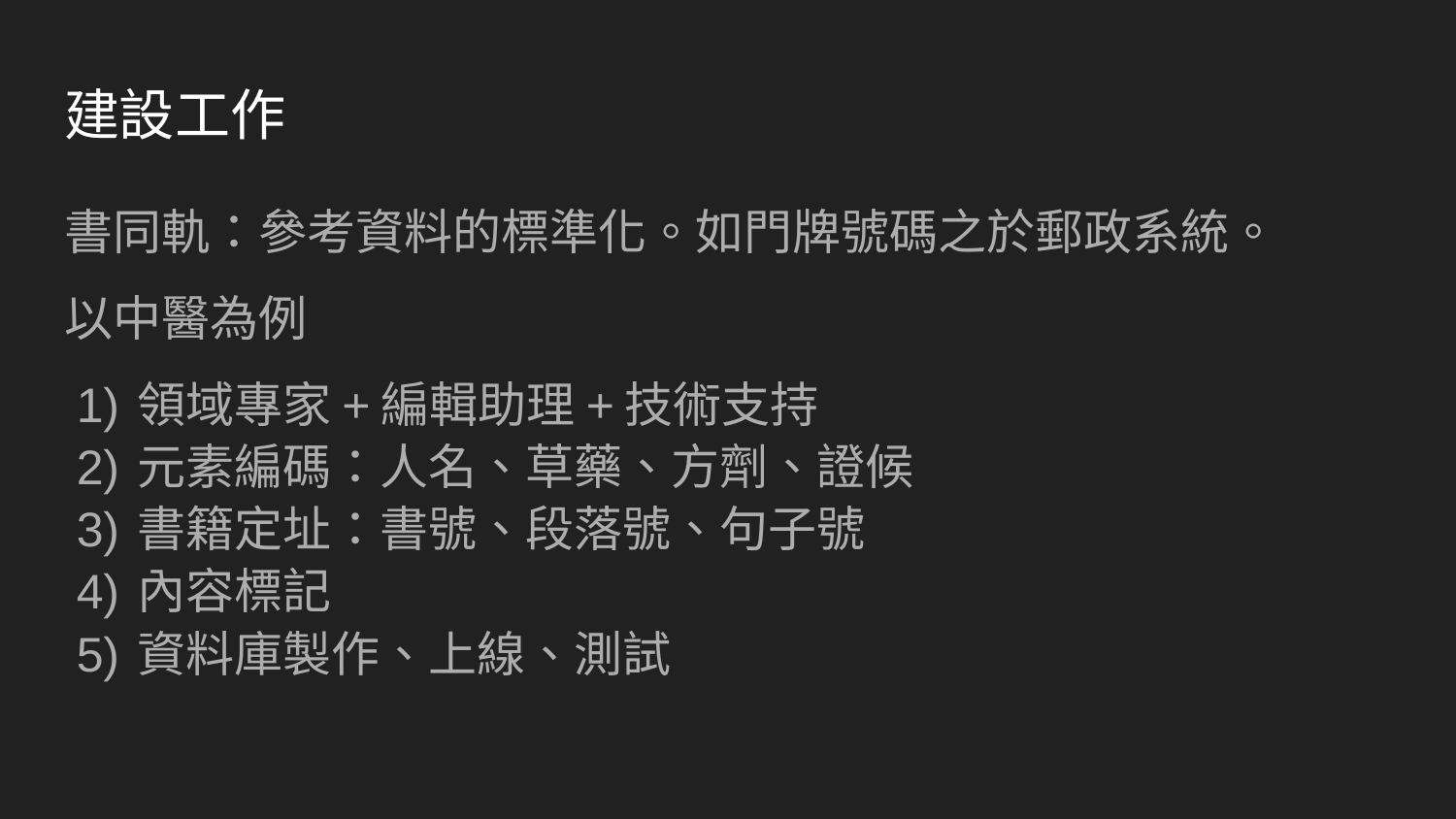

# 建設工作
書同軌：參考資料的標準化。如門牌號碼之於郵政系統。
以中醫為例
領域專家+編輯助理+技術支持
元素編碼：人名、草藥、方劑、證候
書籍定址：書號、段落號、句子號
內容標記
資料庫製作、上線、測試